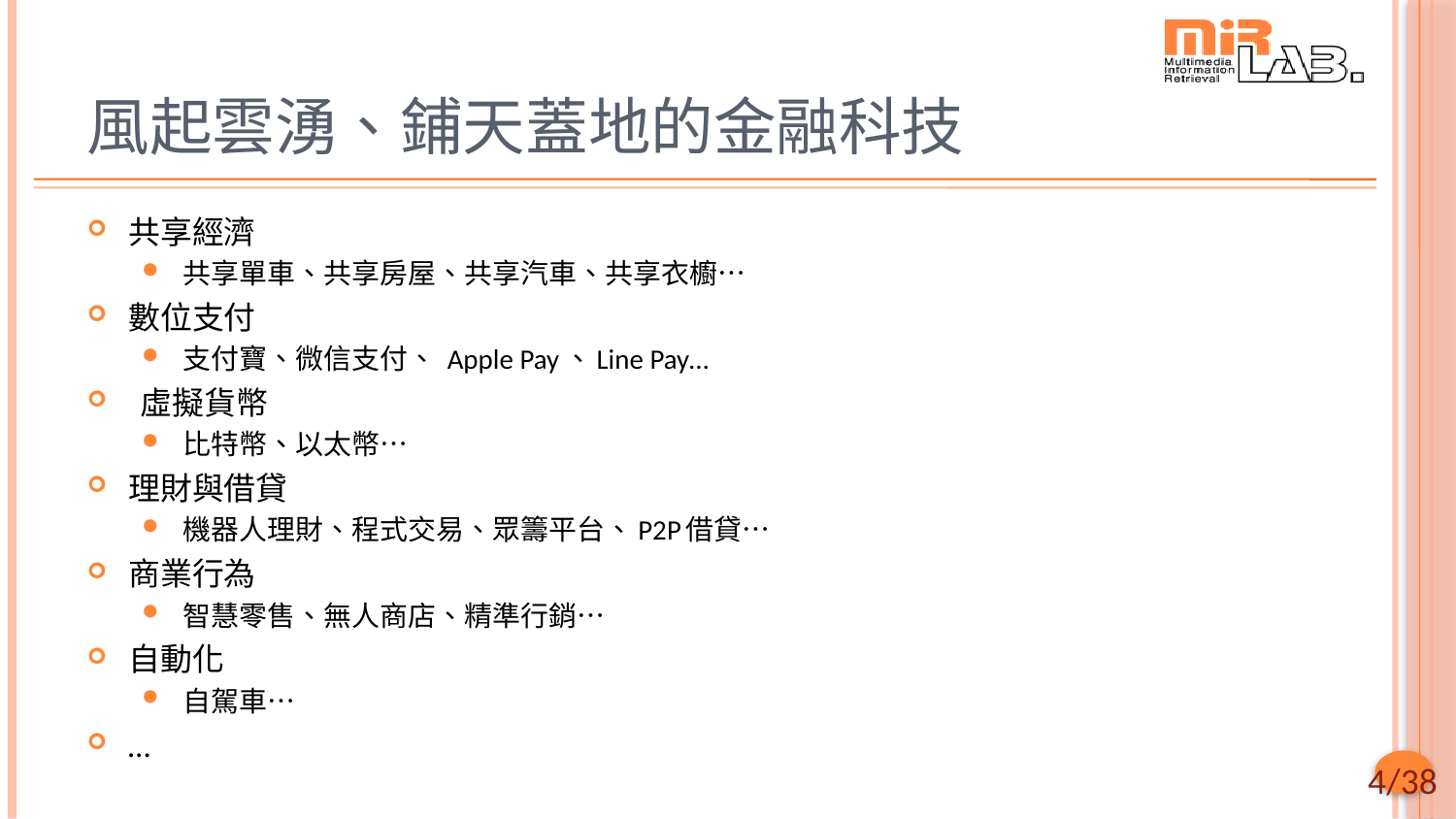

# 風起雲湧、鋪天蓋地的金融科技
共享經濟
共享單車、共享房屋、共享汽車、共享衣櫥…
數位支付
支付寶、微信支付、 Apple Pay、Line Pay…
 虛擬貨幣
比特幣、以太幣…
理財與借貸
機器人理財、程式交易、眾籌平台、P2P借貸…
商業行為
智慧零售、無人商店、精準行銷…
自動化
自駕車…
…